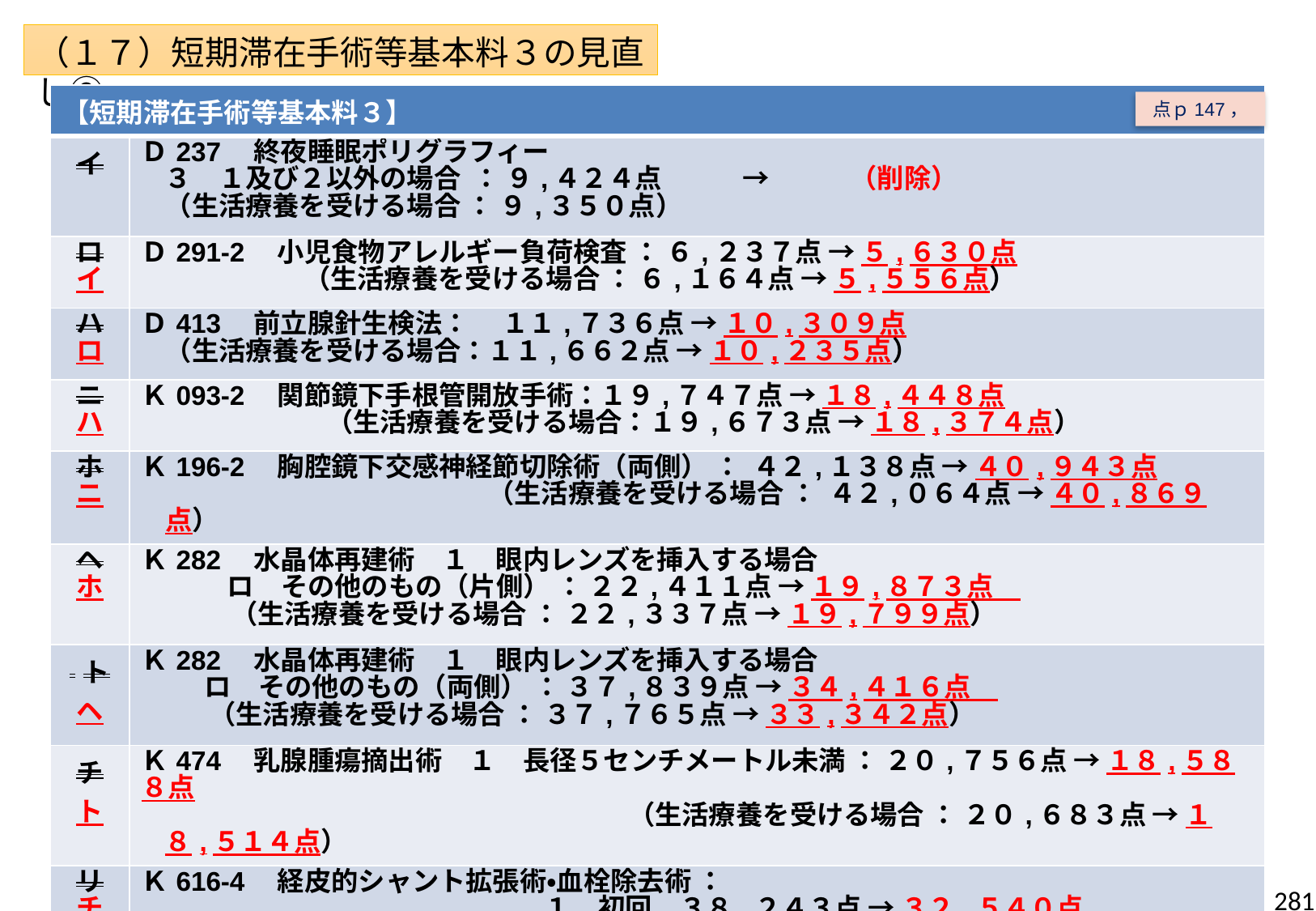

（１７）短期滞在手術等基本料３の見直し②
| 【短期滞在手術等基本料３】 |  |
| --- | --- |
| イ | Ｄ237　終夜睡眠ポリグラフィー ３　１及び２以外の場合 ： ９,４２４点　　　→　　　（削除） （生活療養を受ける場合 ： ９,３５０点） |
| ロ イ | Ｄ291-2　小児食物アレルギー負荷検査 ： ６,２３７点 → ５,６３０点 　　　　　 （生活療養を受ける場合 ： ６,１６４点 → ５,５５６点） |
| ハ ロ | Ｄ413　前立腺針生検法：　 １１,７３６点 → １０,３０９点 （生活療養を受ける場合：１１,６６２点 → １０,２３５点） |
| ニ ハ | Ｋ093-2　関節鏡下手根管開放手術：１９,７４７点 → １８,４４８点 　　　　　　（生活療養を受ける場合：１９,６７３点 → １８,３７４点） |
| ホ ニ | Ｋ196-2　胸腔鏡下交感神経節切除術（両側） ： ４２,１３８点 → ４０,９４３点 　　　　　　　　　　　　（生活療養を受ける場合 ： ４２,０６４点 → ４０,８６９点） |
| ヘ ホ | Ｋ282　水晶体再建術　１　眼内レンズを挿入する場合 　　 ロ　その他のもの（片側） ： ２２,４１１点 → １９,８７３点　 　　 （生活療養を受ける場合 ： ２２,３３７点 → １９,７９９点） |
| ト ヘ | Ｋ282　水晶体再建術　１　眼内レンズを挿入する場合 　 ロ　その他のもの（両側） ： ３７,８３９点 → ３４,４１６点　 （生活療養を受ける場合 ： ３７,７６５点 → ３３,３４２点） |
| チ ト | Ｋ474　乳腺腫瘍摘出術　１　長径５センチメートル未満 ： ２０,７５６点 → １８,５８８点 　　　　　　　　　　　　　　　　　 （生活療養を受ける場合 ： ２０,６８３点 → １８,５１４点） |
| リ チ | Ｋ616-4　経皮的シャント拡張術・血栓除去術 ： 　　　　　　　　　　　　　　　１　初回　３８,２４３点 → ３２,５４０点 　　　　　　　　　　　 （生活療養を受ける場合 ： ３８,１６９点 → ３２,４６６点） |
点ｐ147，
281